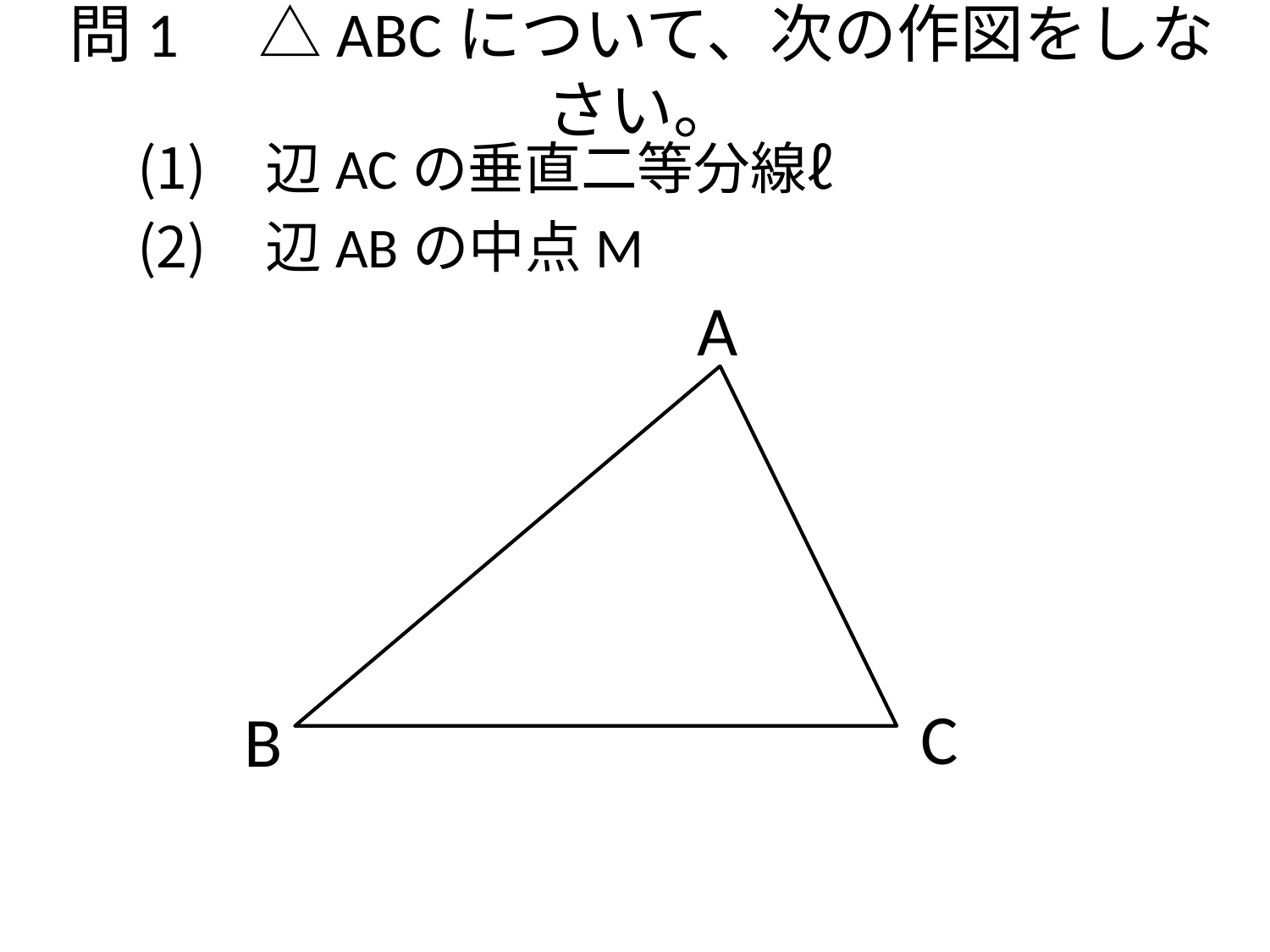

# 問1　△ABCについて、次の作図をしなさい。
　辺ACの垂直二等分線ℓ
　辺ABの中点M
A

C
B